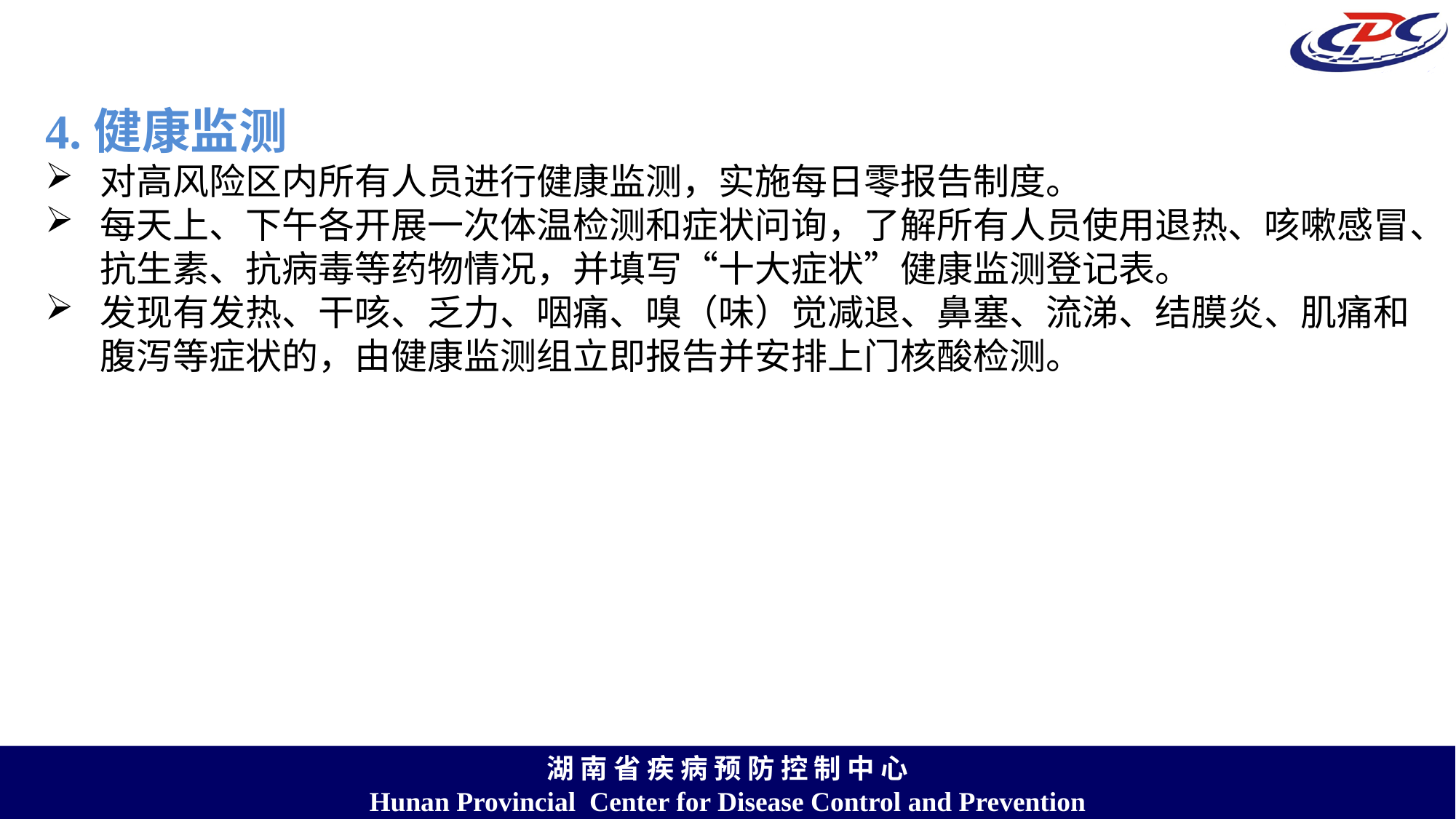

4.健康监测
对高风险区内所有人员进行健康监测，实施每日零报告制度。
每天上、下午各开展一次体温检测和症状问询，了解所有人员使用退热、咳嗽感冒、抗生素、抗病毒等药物情况，并填写“十大症状”健康监测登记表。
发现有发热、干咳、乏力、咽痛、嗅（味）觉减退、鼻塞、流涕、结膜炎、肌痛和腹泻等症状的，由健康监测组立即报告并安排上门核酸检测。